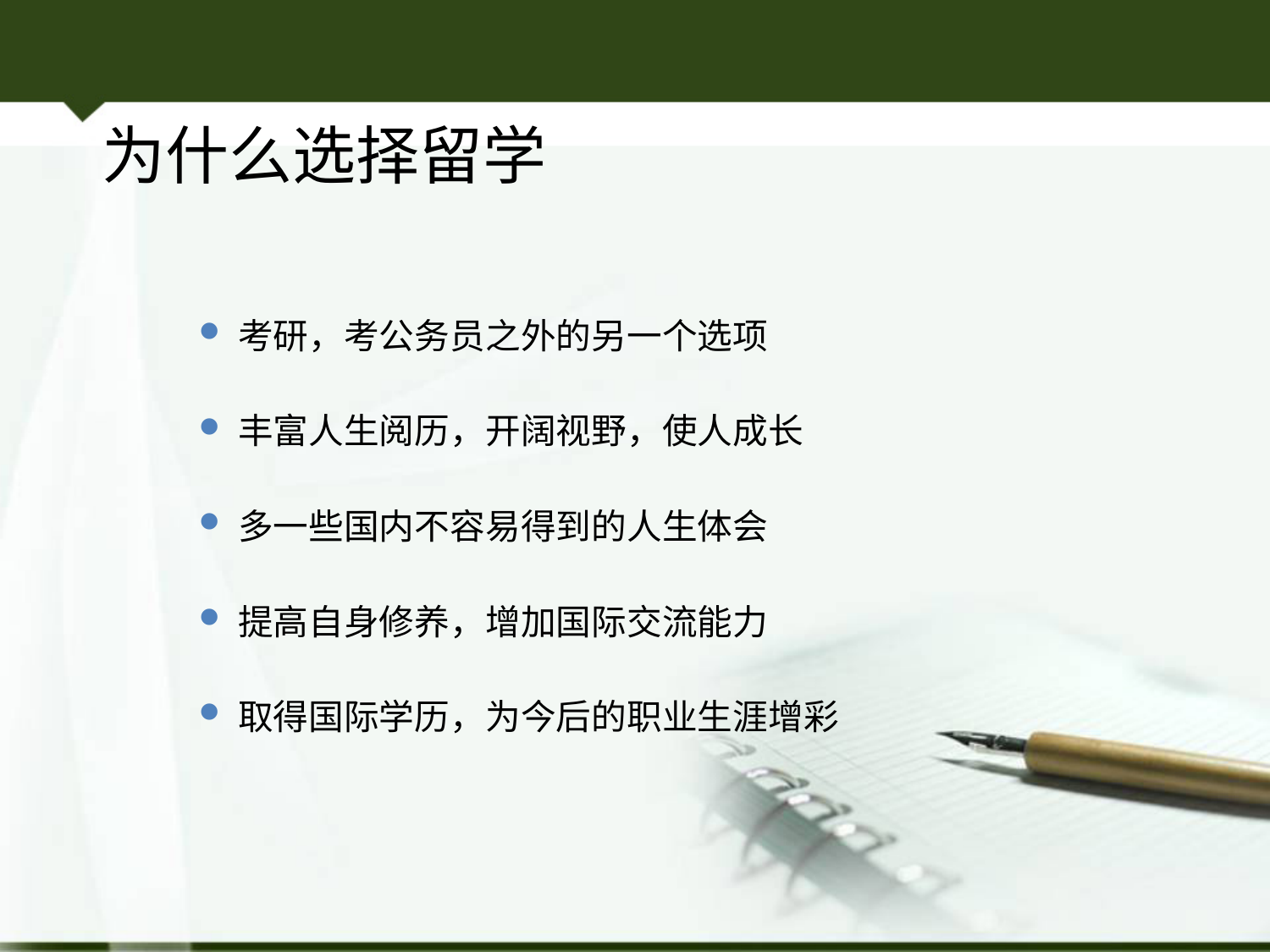

为什么选择留学
考研，考公务员之外的另一个选项
丰富人生阅历，开阔视野，使人成长
多一些国内不容易得到的人生体会
提高自身修养，增加国际交流能力
取得国际学历，为今后的职业生涯增彩